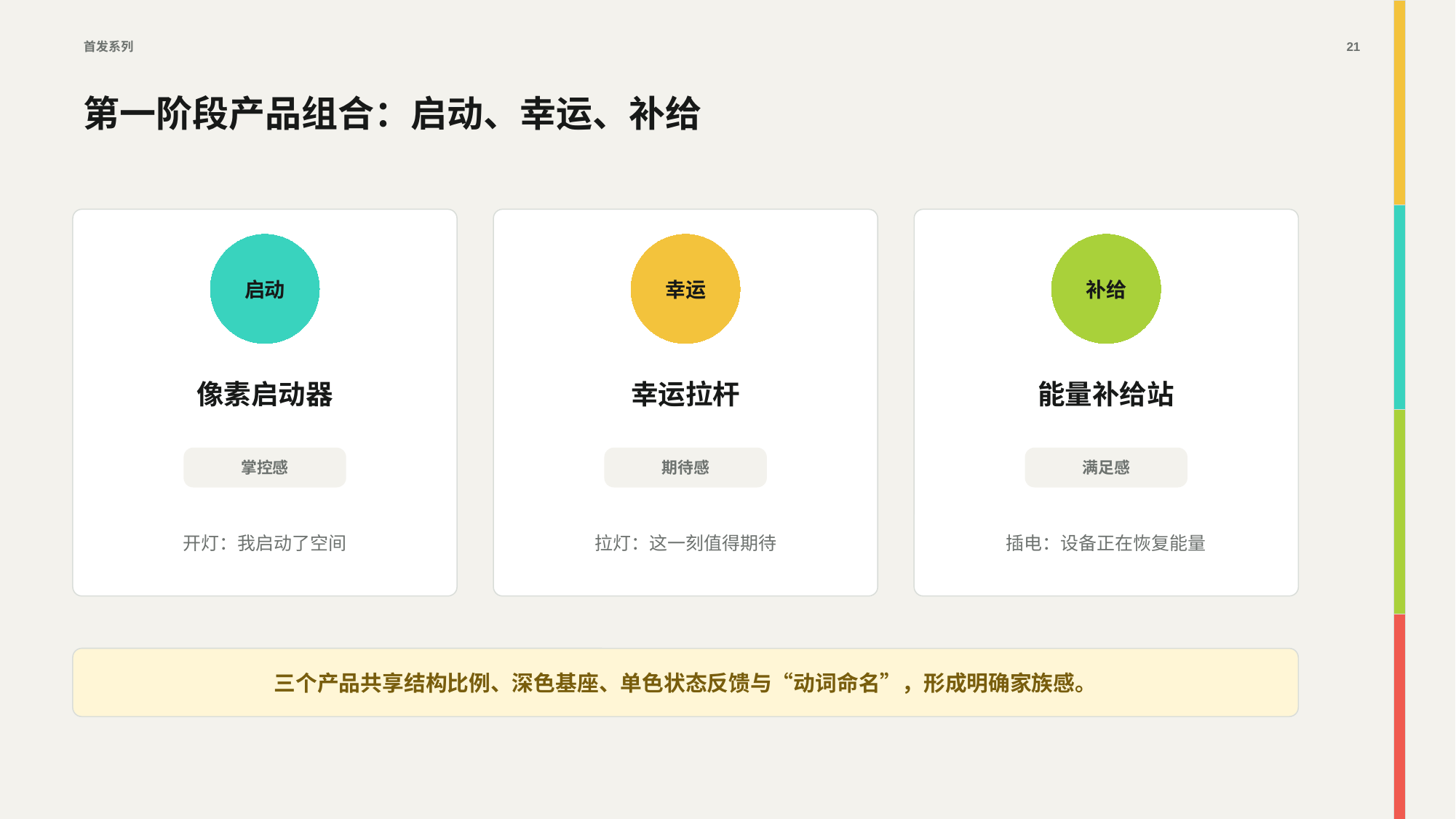

首发系列
21
第一阶段产品组合：启动、幸运、补给

启动
幸运
补给
像素启动器
幸运拉杆
能量补给站

掌控感

期待感

满足感
开灯：我启动了空间
拉灯：这一刻值得期待
插电：设备正在恢复能量

三个产品共享结构比例、深色基座、单色状态反馈与“动词命名”，形成明确家族感。